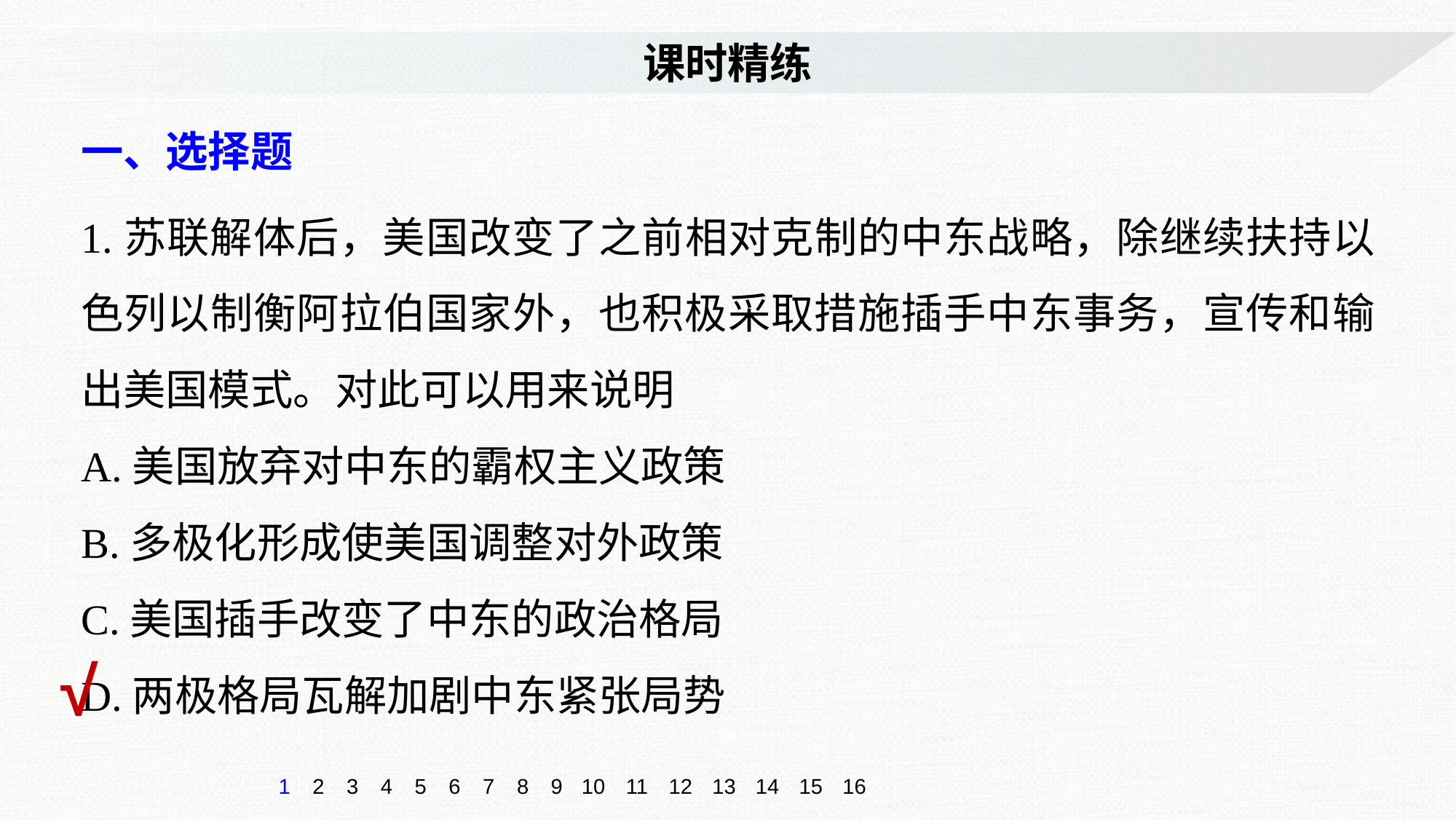

课时精练

一、选择题
1.苏联解体后，美国改变了之前相对克制的中东战略，除继续扶持以色列以制衡阿拉伯国家外，也积极采取措施插手中东事务，宣传和输出美国模式。对此可以用来说明
A.美国放弃对中东的霸权主义政策
B.多极化形成使美国调整对外政策
C.美国插手改变了中东的政治格局
D.两极格局瓦解加剧中东紧张局势
√
1
2
3
4
5
6
7
8
9
10
11
12
13
14
15
16